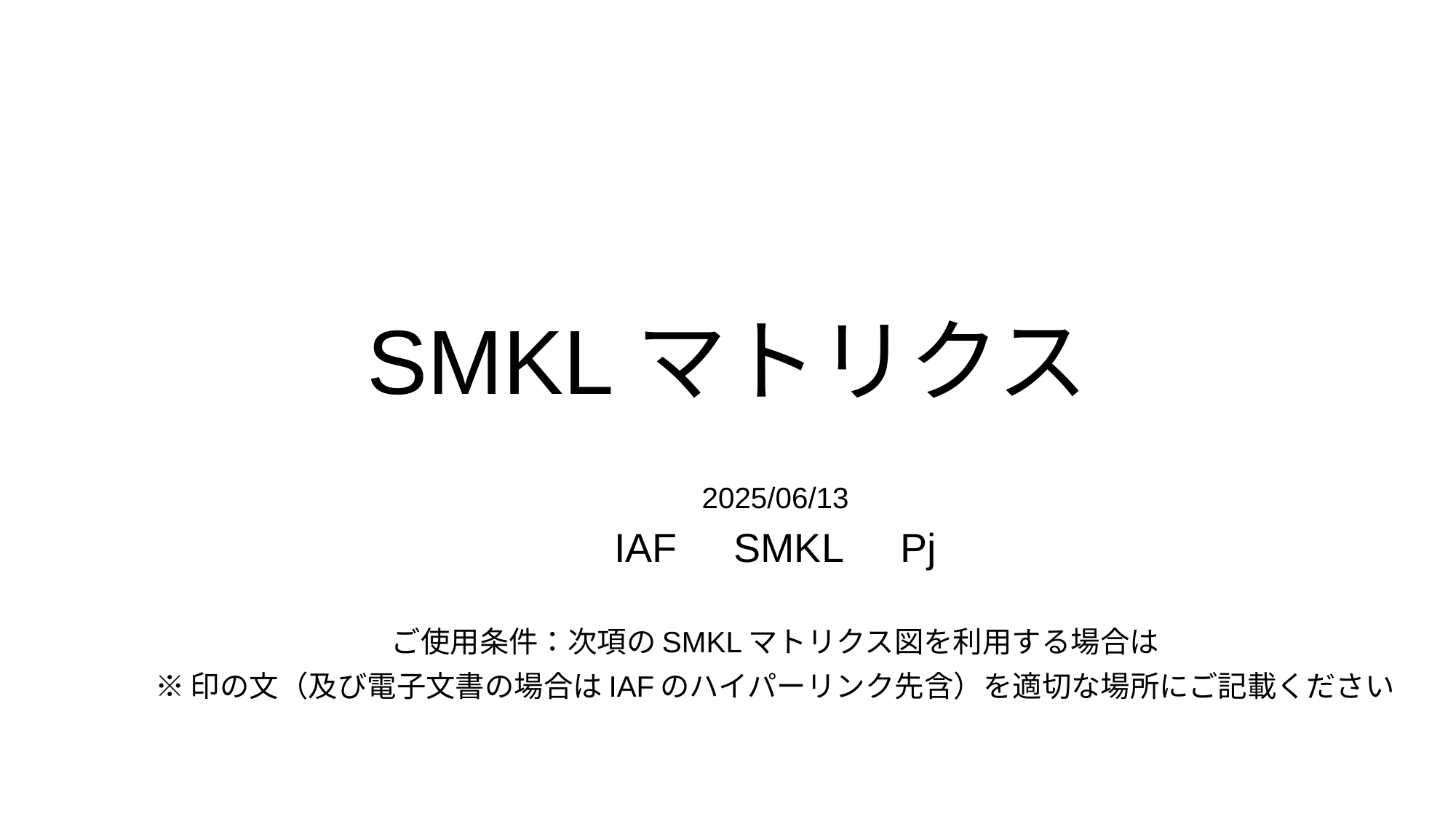

# SMKLマトリクス

2025/06/13
IAF　SMKL　Pj

ご使用条件：次項のSMKLマトリクス図を利用する場合は
※印の文（及び電子文書の場合はIAFのハイパーリンク先含）を適切な場所にご記載ください